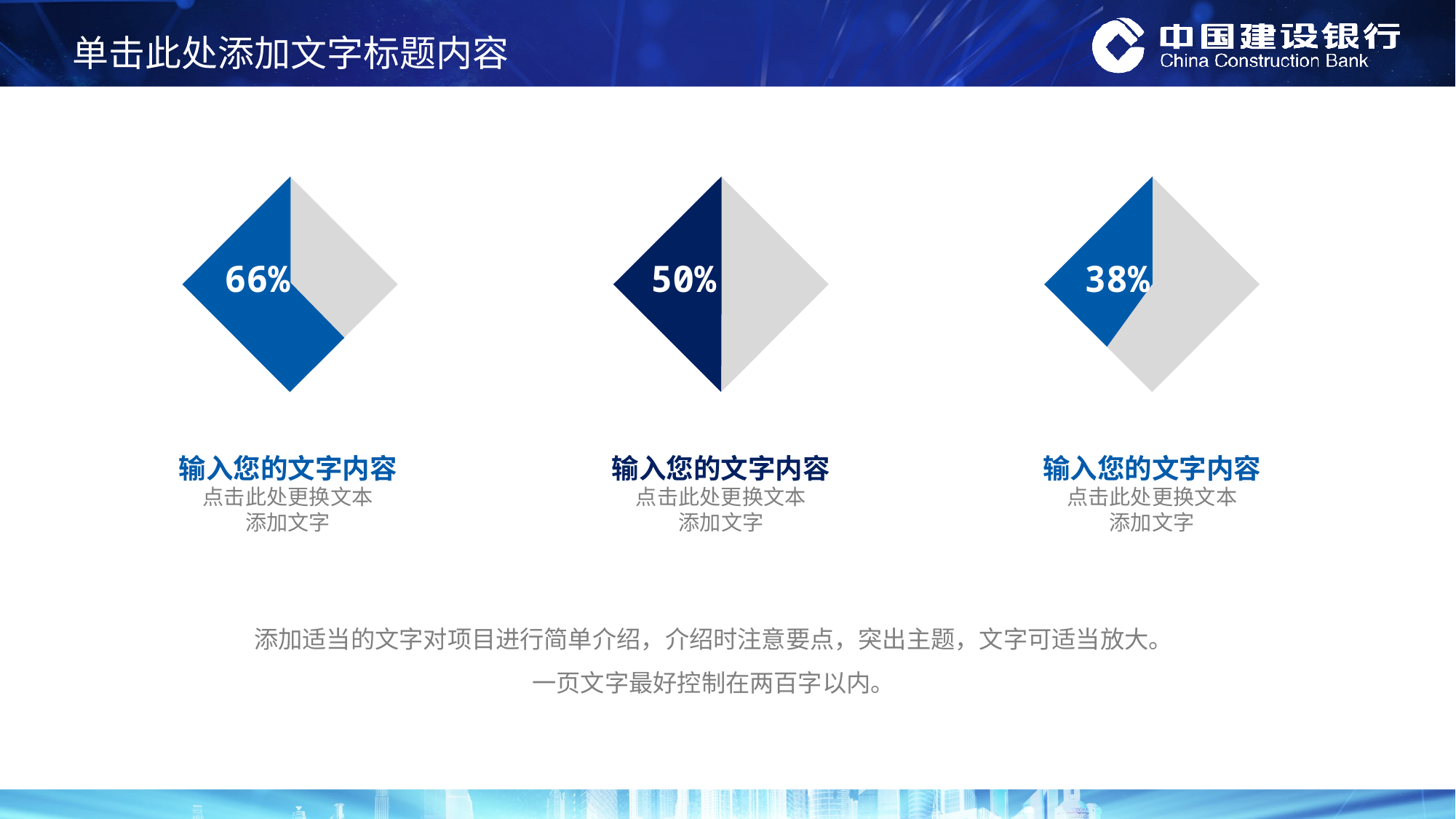

66%

50%

38%
输入您的文字内容
点击此处更换文本
添加文字
输入您的文字内容
点击此处更换文本
添加文字
输入您的文字内容
点击此处更换文本
添加文字
添加适当的文字对项目进行简单介绍，介绍时注意要点，突出主题，文字可适当放大。
一页文字最好控制在两百字以内。